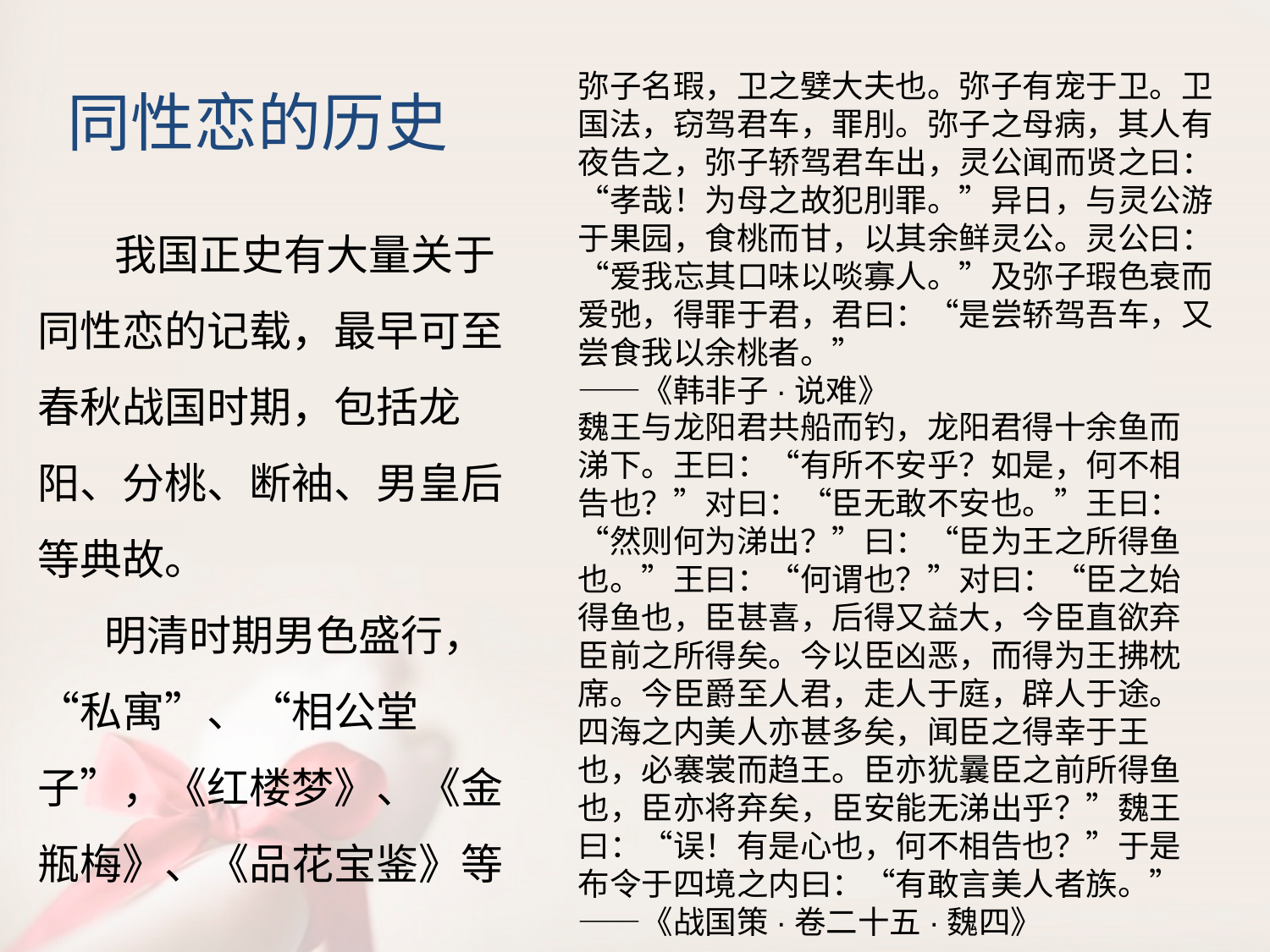

弥子名瑕，卫之嬖大夫也。弥子有宠于卫。卫国法，窃驾君车，罪刖。弥子之母病，其人有夜告之，弥子轿驾君车出，灵公闻而贤之曰：“孝哉！为母之故犯刖罪。”异日，与灵公游于果园，食桃而甘，以其余鲜灵公。灵公曰：“爱我忘其口味以啖寡人。”及弥子瑕色衰而爱弛，得罪于君，君曰：“是尝轿驾吾车，又尝食我以余桃者。”
——《韩非子·说难》
同性恋的历史
       我国正史有大量关于同性恋的记载，最早可至春秋战国时期，包括龙阳、分桃、断袖、男皇后等典故。
      明清时期男色盛行，“私寓”、“相公堂子”，《红楼梦》、《金瓶梅》、《品花宝鉴》等
魏王与龙阳君共船而钓，龙阳君得十余鱼而涕下。王曰：“有所不安乎？如是，何不相告也？”对曰：“臣无敢不安也。”王曰：“然则何为涕出？”曰：“臣为王之所得鱼也。”王曰：“何谓也？”对曰：“臣之始得鱼也，臣甚喜，后得又益大，今臣直欲弃臣前之所得矣。今以臣凶恶，而得为王拂枕席。今臣爵至人君，走人于庭，辟人于途。四海之内美人亦甚多矣，闻臣之得幸于王也，必褰裳而趋王。臣亦犹曩臣之前所得鱼也，臣亦将弃矣，臣安能无涕出乎？”魏王曰：“误！有是心也，何不相告也？”于是布令于四境之内曰：“有敢言美人者族。”
——《战国策·卷二十五·魏四》